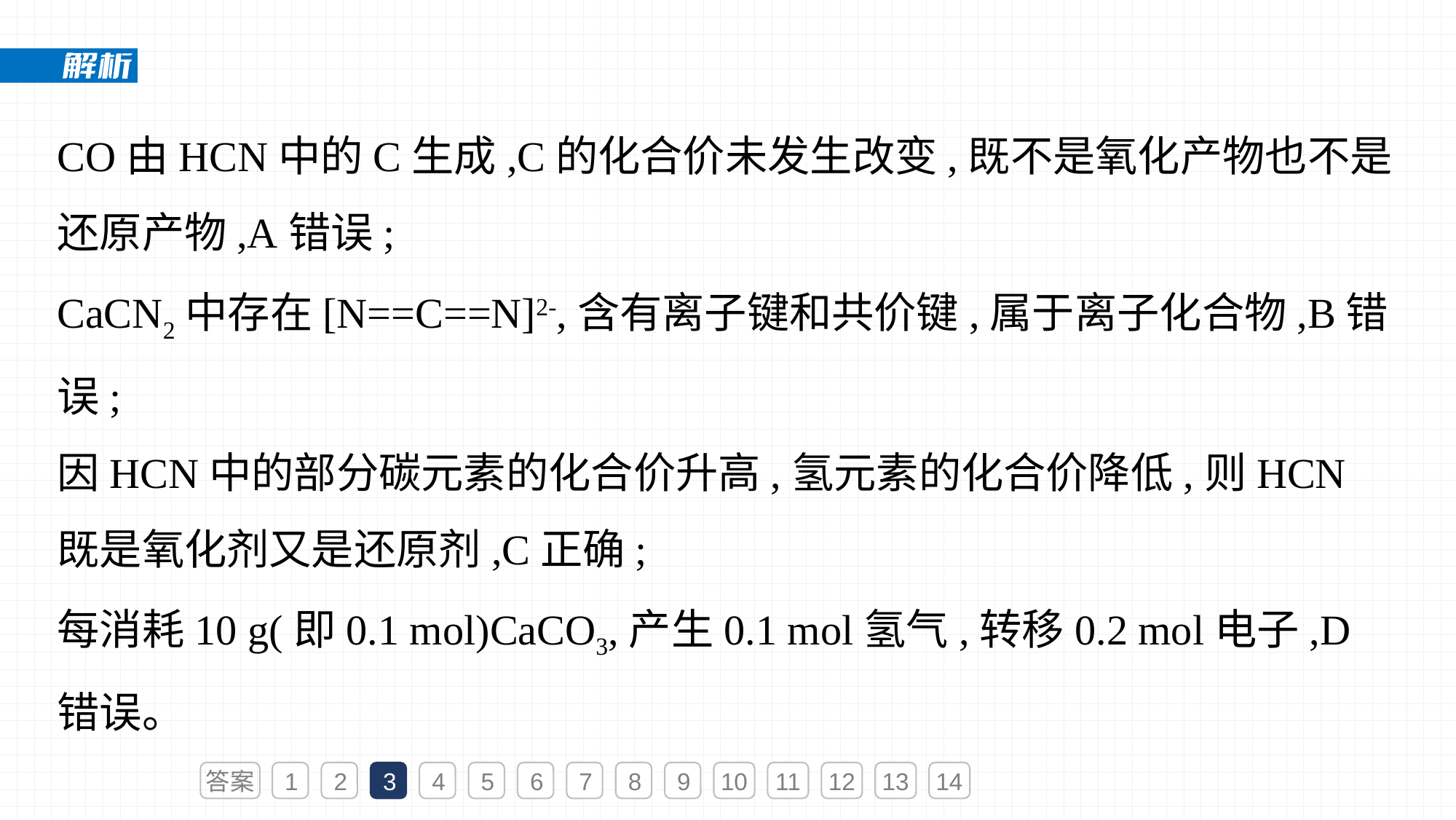

CO由HCN中的C生成,C的化合价未发生改变,既不是氧化产物也不是还原产物,A错误;
CaCN2中存在[N==C==N]2-,含有离子键和共价键,属于离子化合物,B错误;
因HCN中的部分碳元素的化合价升高,氢元素的化合价降低,则HCN既是氧化剂又是还原剂,C正确;
每消耗10 g(即0.1 mol)CaCO3,产生0.1 mol氢气,转移0.2 mol电子,D错误。
答案
1
2
3
4
5
6
7
8
9
10
11
12
13
14